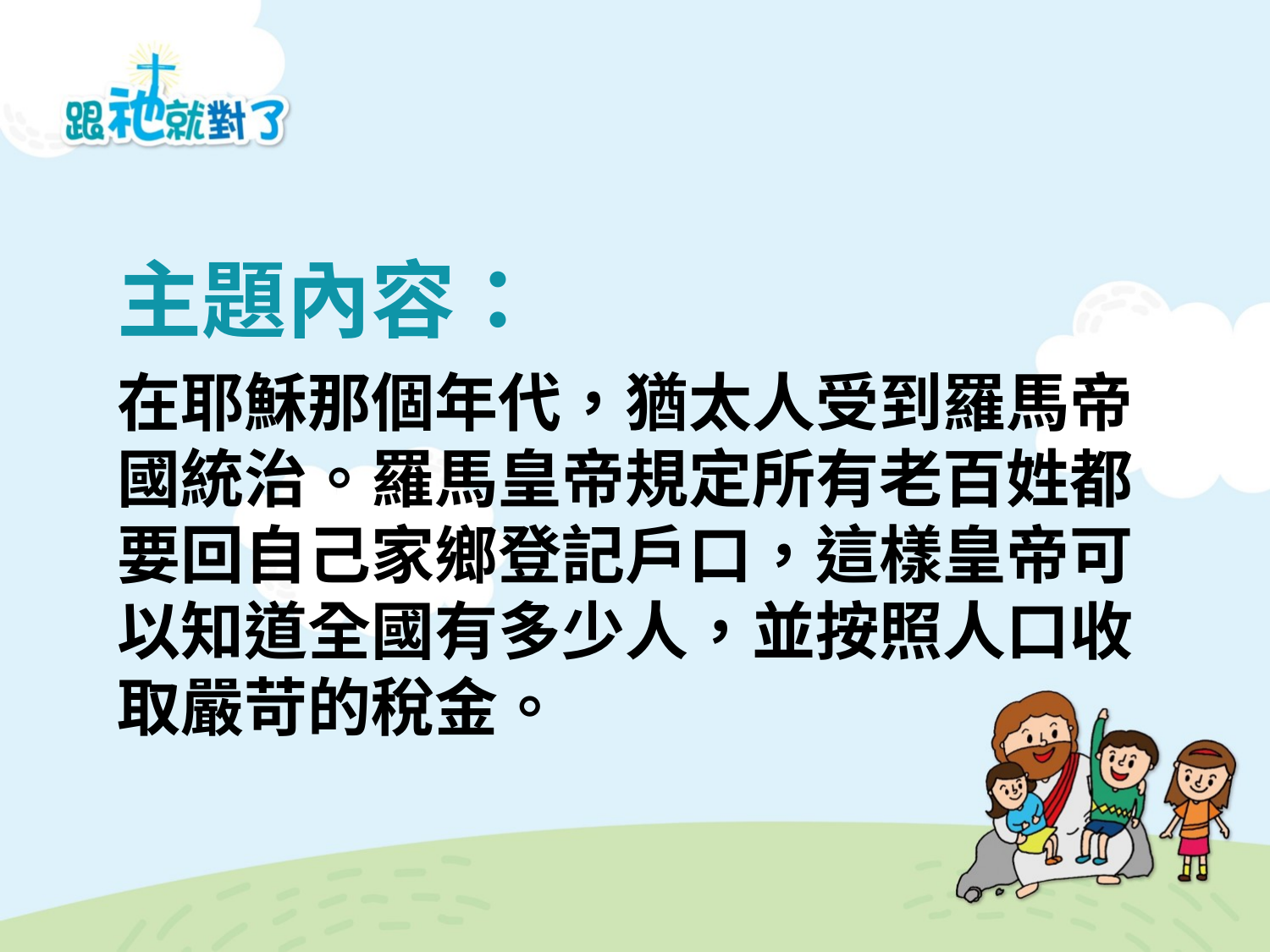

主題內容：
在耶穌那個年代，猶太人受到羅馬帝國統治。羅馬皇帝規定所有老百姓都要回自己家鄉登記戶口，這樣皇帝可以知道全國有多少人，並按照人口收取嚴苛的稅金。